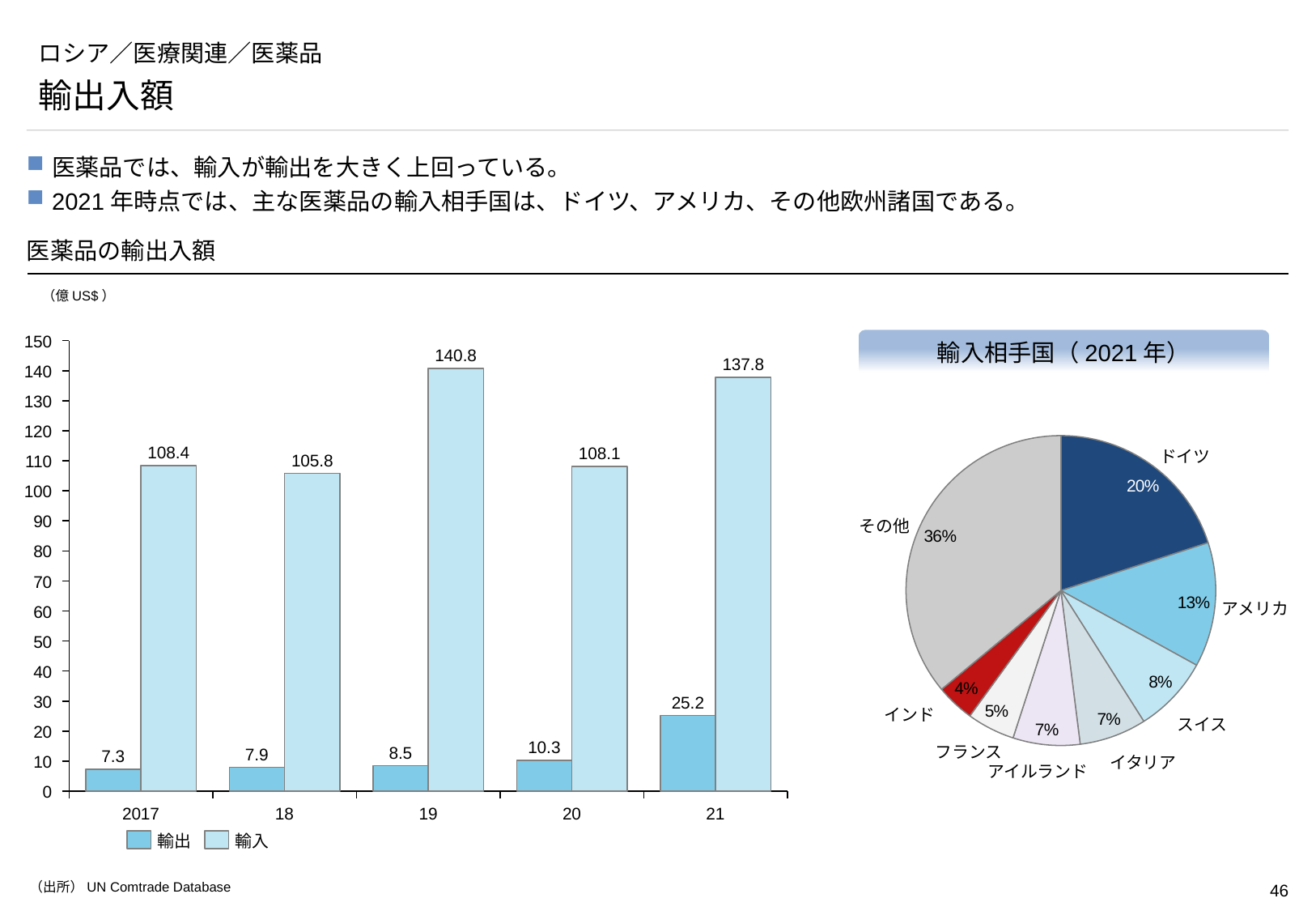

# ロシア／医療関連／医薬品
輸出入額
医薬品では、輸入が輸出を大きく上回っている。
2021年時点では、主な医薬品の輸入相手国は、ドイツ、アメリカ、その他欧州諸国である。
医薬品の輸出入額
（億US$）

### Chart

| Category |  |  |
|---|---|---|
輸入相手国（2021年）
150
140.8
137.8
140
130
120

### Chart

| Category |  |
|---|---|
108.4
108.1
ドイツ
105.8
110
100
90
その他
80
70
アメリカ
60
50
40
30
25.2
インド
スイス
20
10.3
フランス
8.5
7.9
7.3
10
イタリア
アイルランド
0
2017
18
19
20
21
輸出
輸入

（出所）UN Comtrade Database